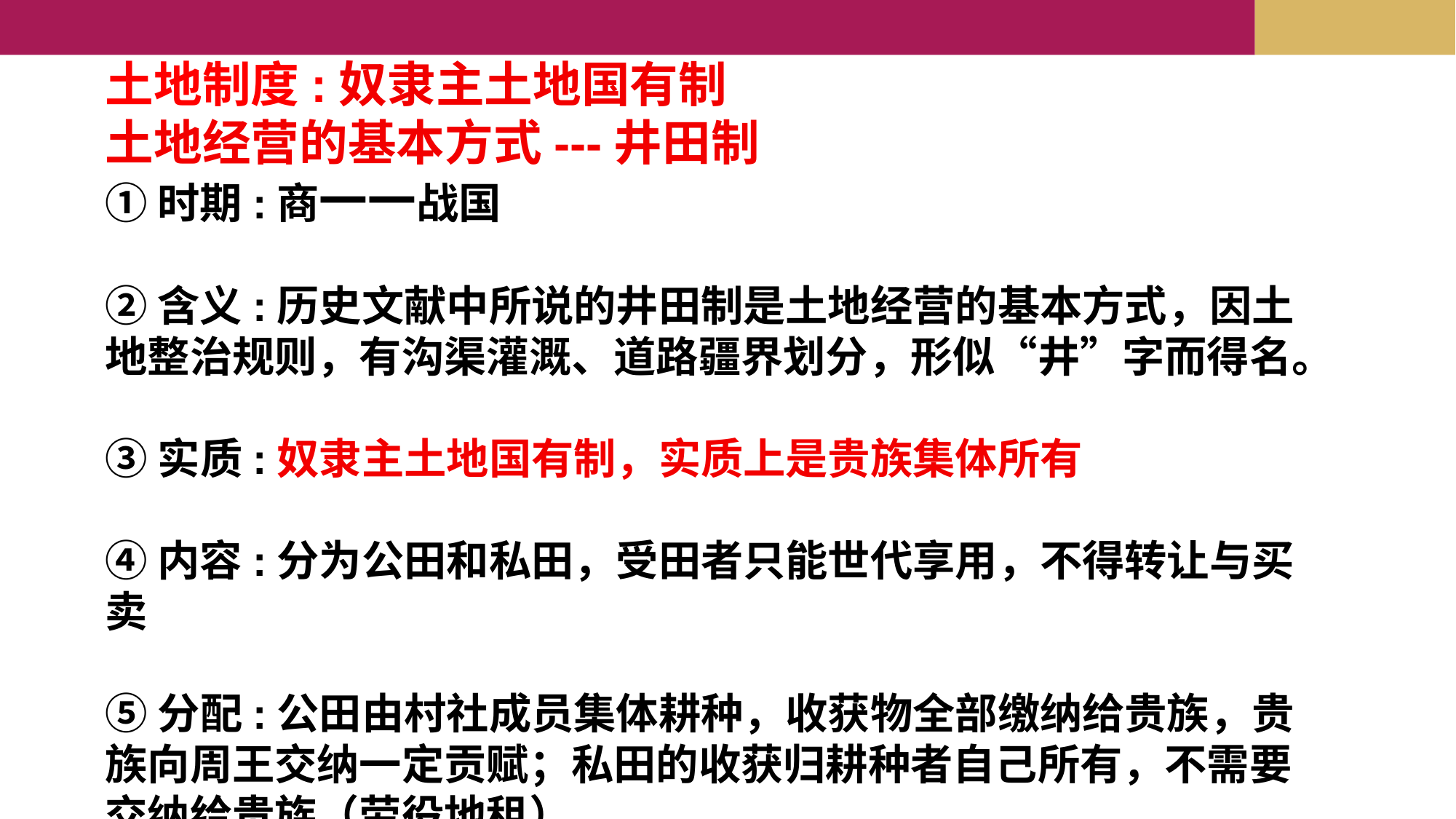

土地制度:奴隶主土地国有制
土地经营的基本方式---井田制
①时期:商一一战国
②含义:历史文献中所说的井田制是土地经营的基本方式，因土地整治规则，有沟渠灌溉、道路疆界划分，形似“井”字而得名。
③实质:奴隶主土地国有制，实质上是贵族集体所有
④内容:分为公田和私田，受田者只能世代享用，不得转让与买卖
⑤分配:公田由村社成员集体耕种，收获物全部缴纳给贵族，贵族向周王交纳一定贡赋；私田的收获归耕种者自己所有，不需要交纳给贵族（劳役地租）